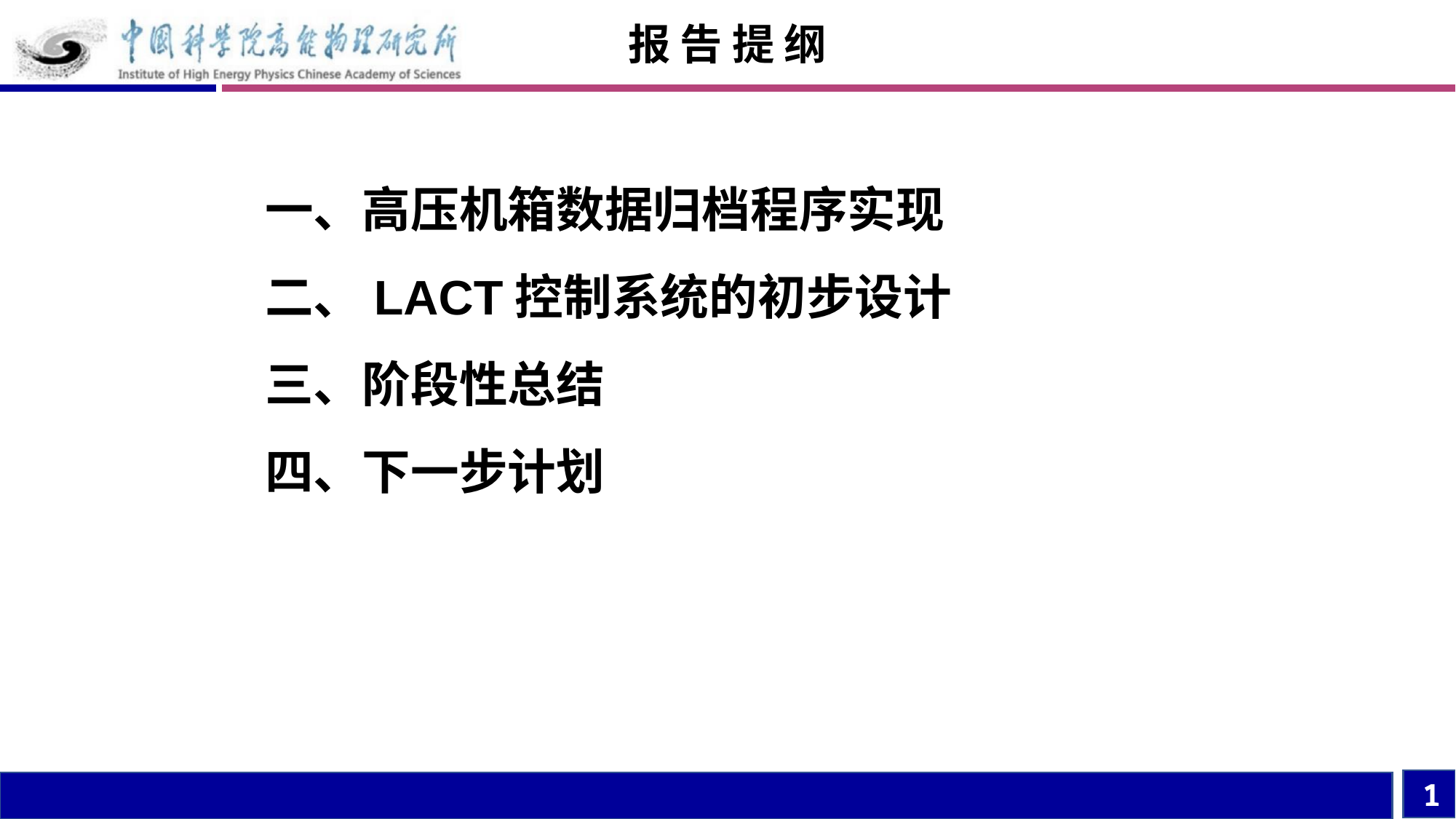

报 告 提 纲
一、高压机箱数据归档程序实现
二、LACT控制系统的初步设计
三、阶段性总结
四、下一步计划

1